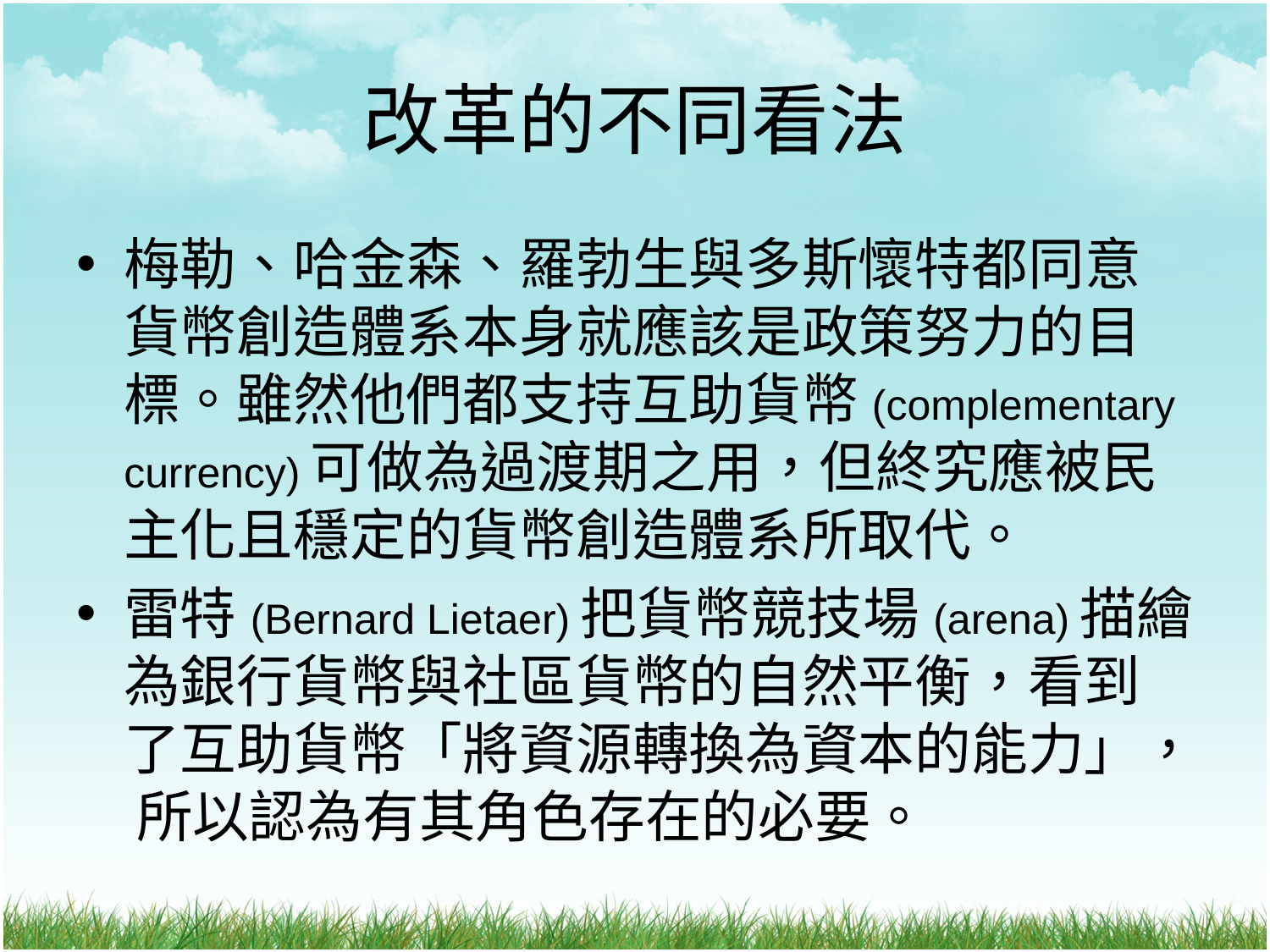

# 改革的不同看法
梅勒、哈金森、羅勃生與多斯懷特都同意貨幣創造體系本身就應該是政策努力的目標。雖然他們都支持互助貨幣(complementary currency)可做為過渡期之用，但終究應被民主化且穩定的貨幣創造體系所取代。
雷特(Bernard Lietaer)把貨幣競技場(arena)描繪為銀行貨幣與社區貨幣的自然平衡，看到了互助貨幣「將資源轉換為資本的能力」， 所以認為有其角色存在的必要。